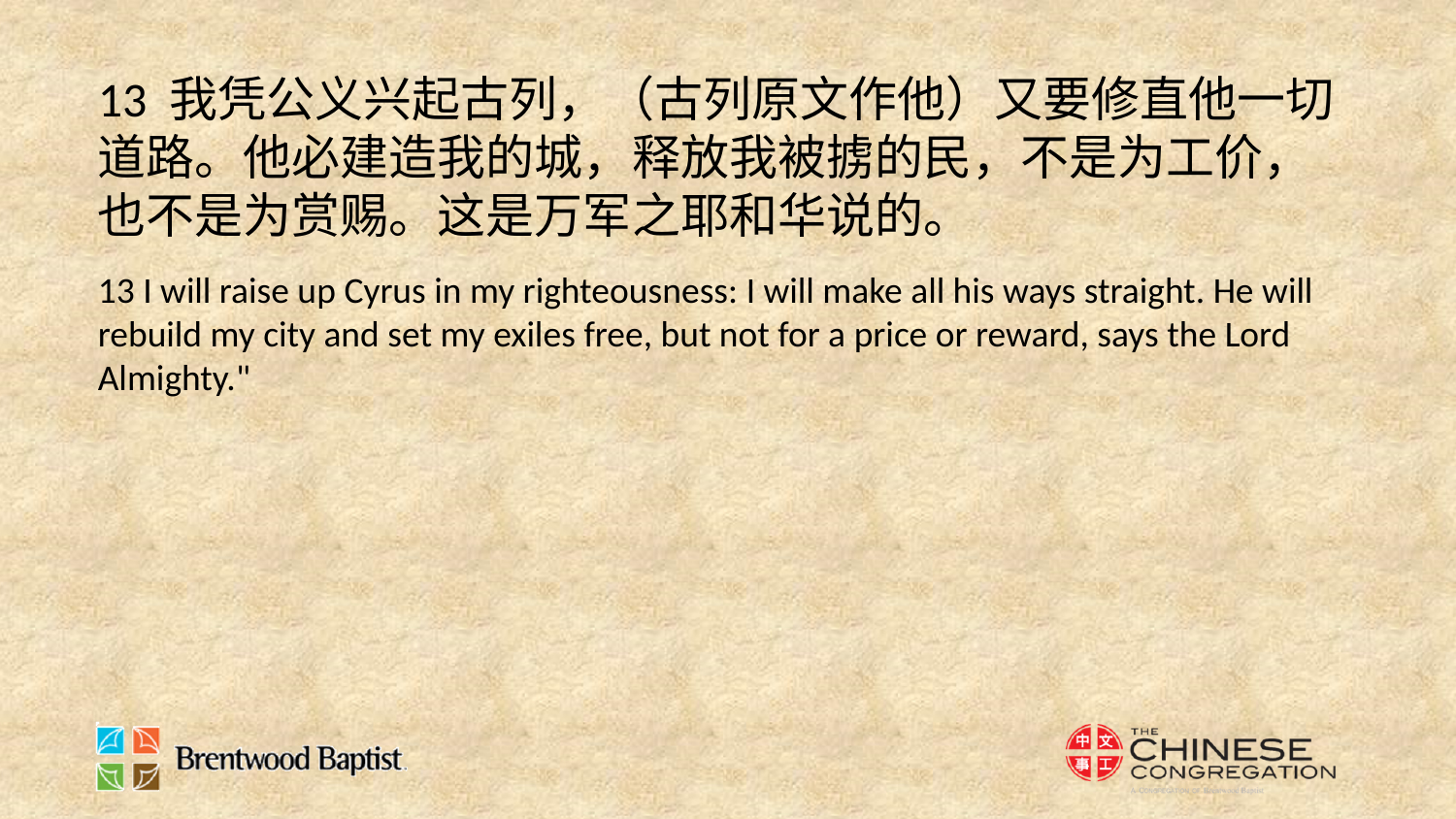

13 我凭公义兴起古列，（古列原文作他）又要修直他一切道路。他必建造我的城，释放我被掳的民，不是为工价，也不是为赏赐。这是万军之耶和华说的。

13 I will raise up Cyrus in my righteousness: I will make all his ways straight. He will rebuild my city and set my exiles free, but not for a price or reward, says the Lord Almighty."